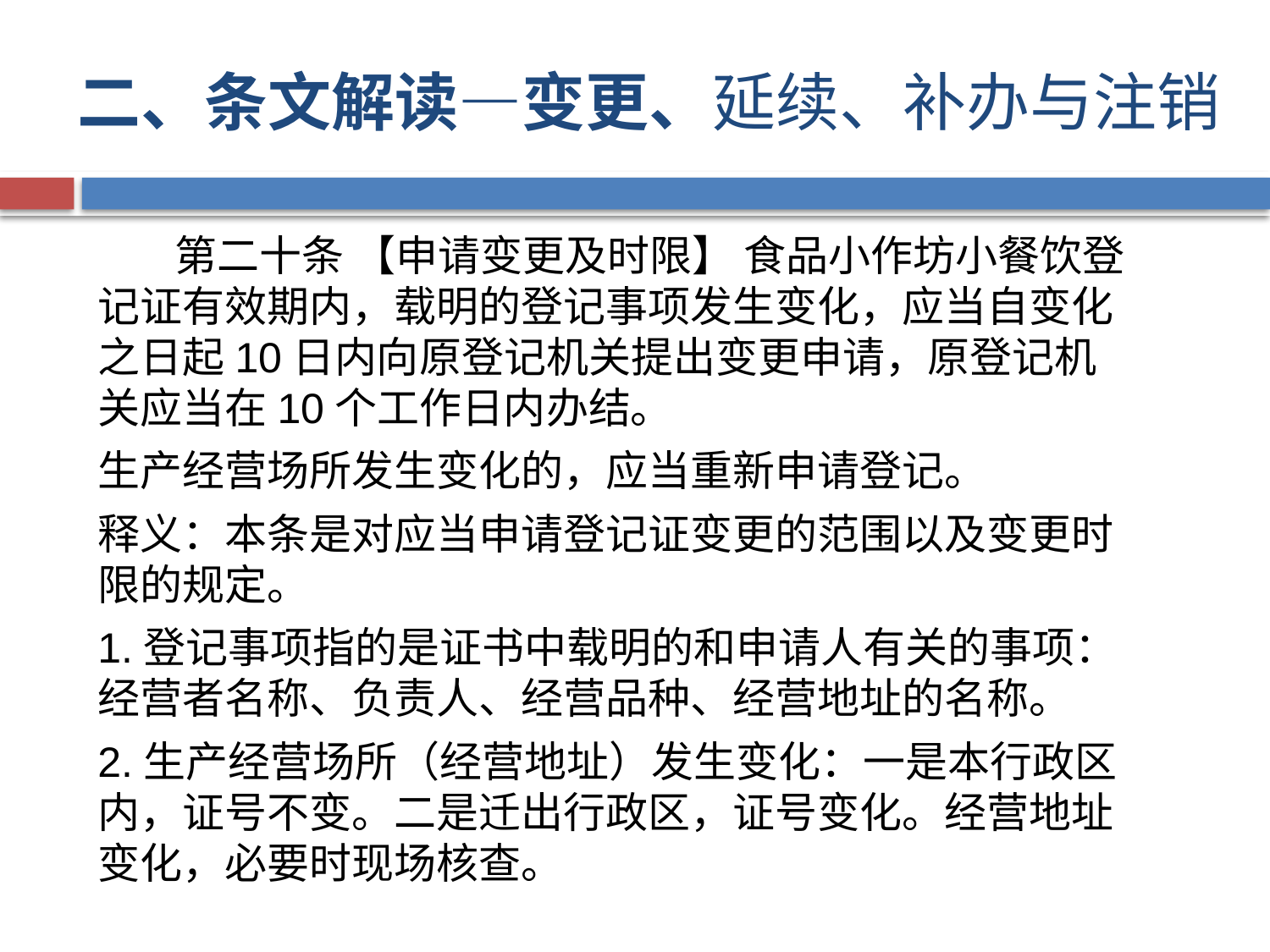

# 二、条文解读—变更、延续、补办与注销
       第二十条 【申请变更及时限】 食品小作坊小餐饮登记证有效期内，载明的登记事项发生变化，应当自变化之日起10日内向原登记机关提出变更申请，原登记机关应当在10个工作日内办结。
生产经营场所发生变化的，应当重新申请登记。
释义：本条是对应当申请登记证变更的范围以及变更时限的规定。
1.登记事项指的是证书中载明的和申请人有关的事项：经营者名称、负责人、经营品种、经营地址的名称。
2.生产经营场所（经营地址）发生变化：一是本行政区内，证号不变。二是迁出行政区，证号变化。经营地址变化，必要时现场核查。